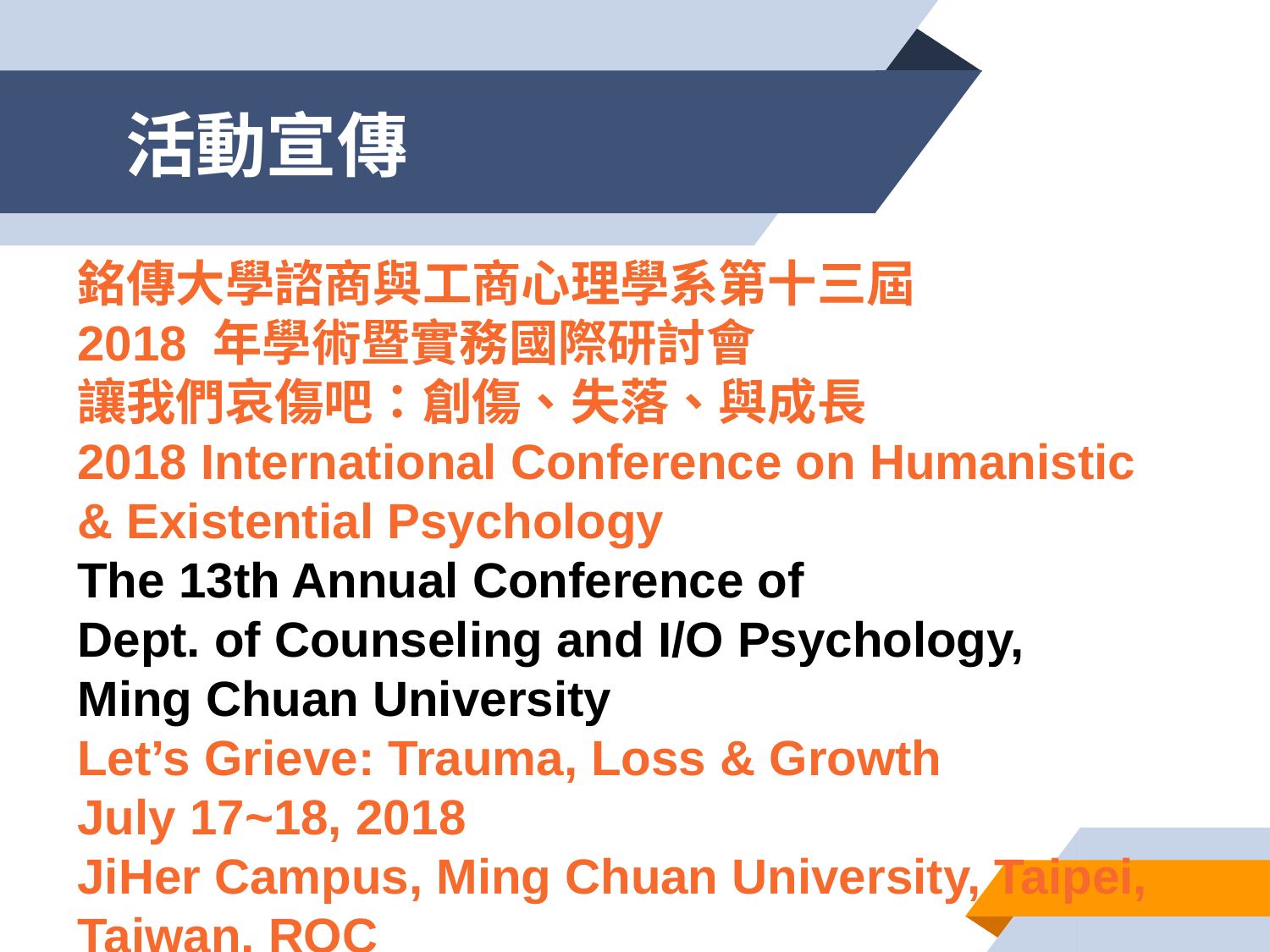

# 活動宣傳
銘傳大學諮商與工商心理學系第十三屆
2018 年學術暨實務國際研討會
讓我們哀傷吧：創傷、失落、與成長
2018 International Conference on Humanistic & Existential Psychology 
The 13th Annual Conference of
Dept. of Counseling and I/O Psychology,
Ming Chuan University
​Let’s Grieve: Trauma, Loss & Growth
July 17~18, 2018
JiHer Campus, Ming Chuan University, Taipei, Taiwan, ROC